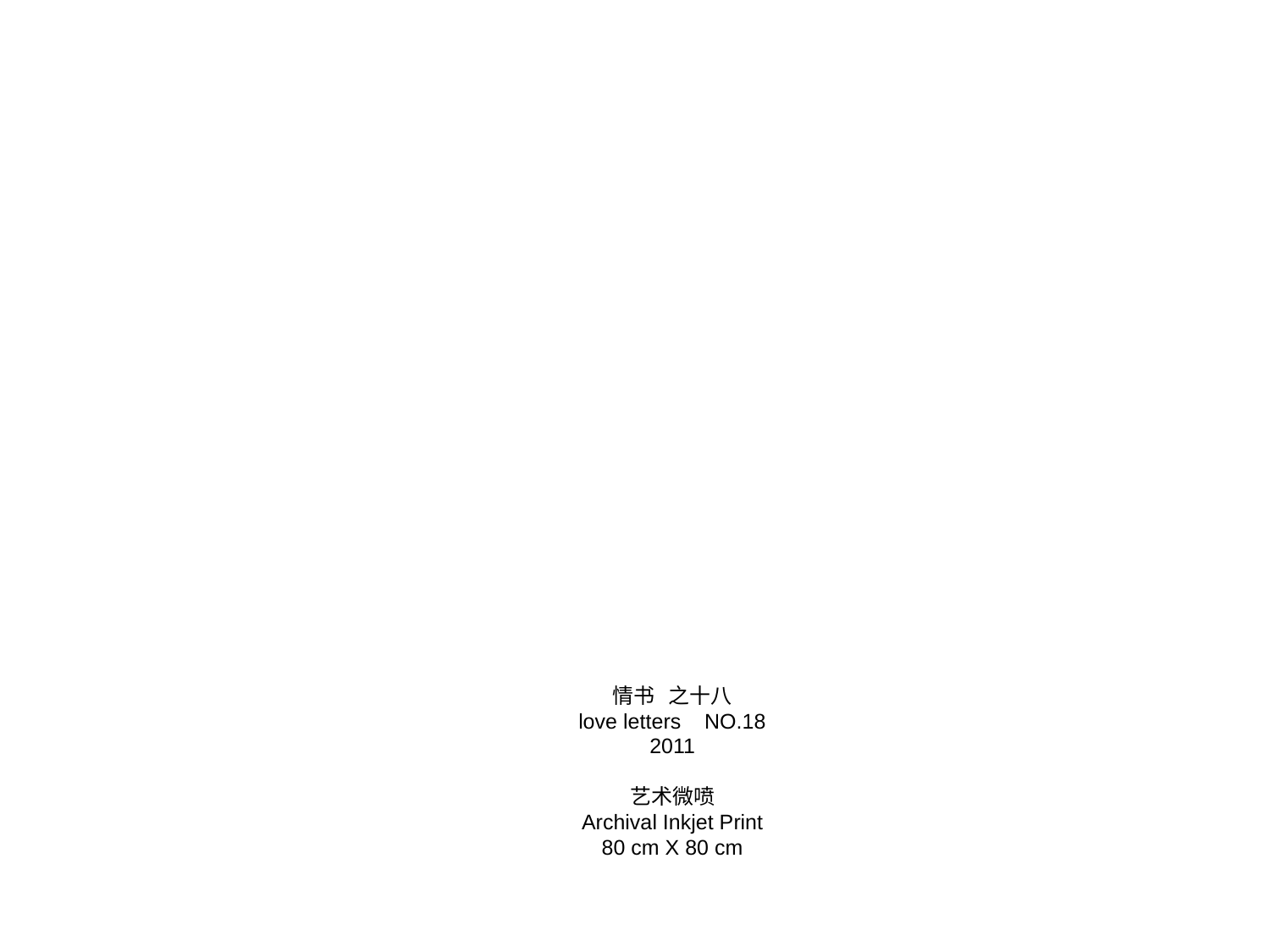

情书   之十八
love letters    NO.18
2011

艺术微喷
Archival Inkjet Print
80 cm X 80 cm